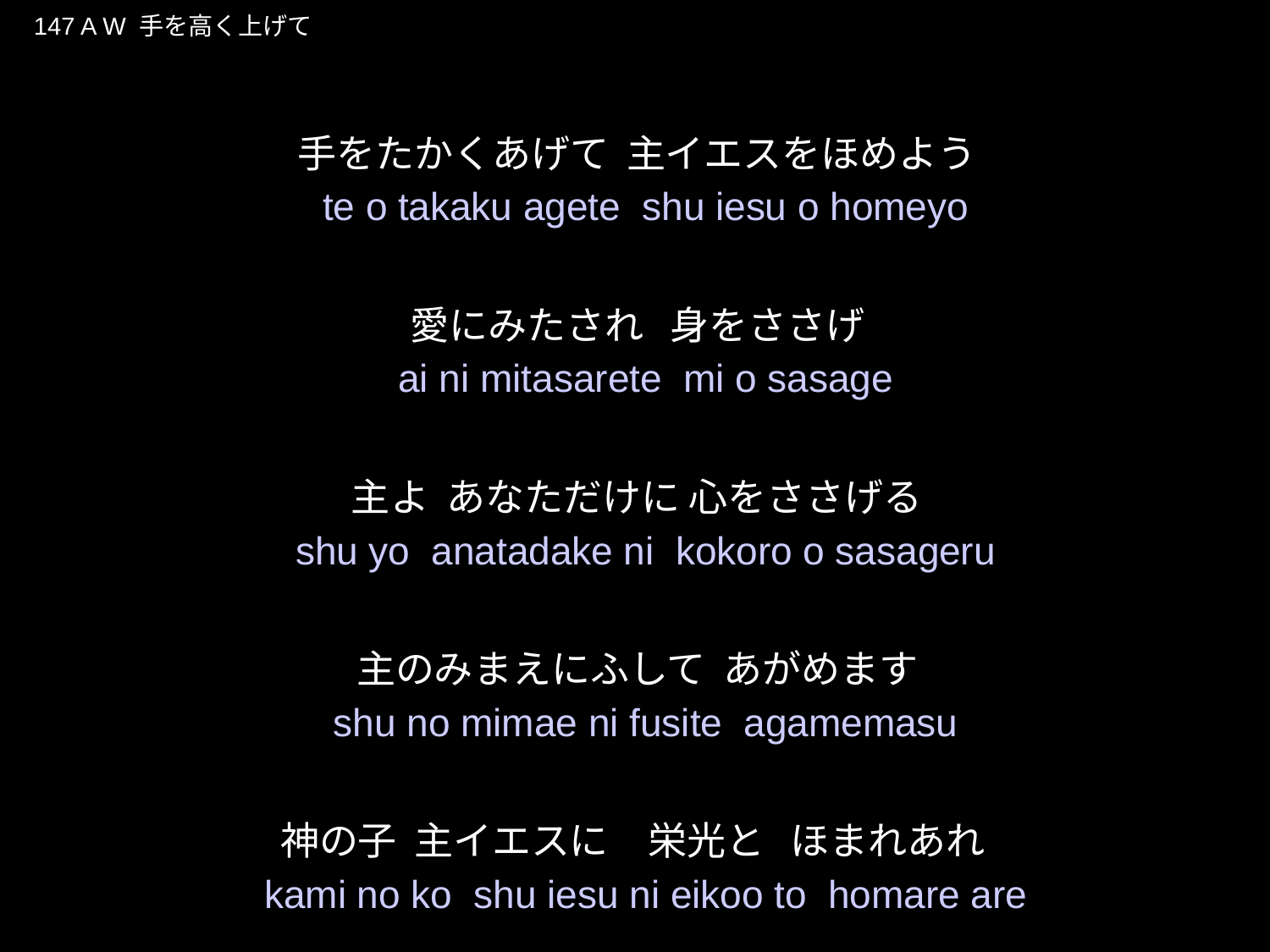

てをたかくあげて
★W
147 A W 手を高く上げて
★４
手をたかくあげて  主イエスをほめよう
愛にみたされ   身をささげ
主よ  あなただけに 心をささげる
主のみまえにふして  あがめます
神の子  主イエスに　栄光と   ほまれあれ
te o takaku agete  shu iesu o homeyo
ai ni mitasarete  mi o sasage
shu yo  anatadake ni  kokoro o sasageru
shu no mimae ni fusite  agamemasu
kami no ko  shu iesu ni eikoo to  homare are